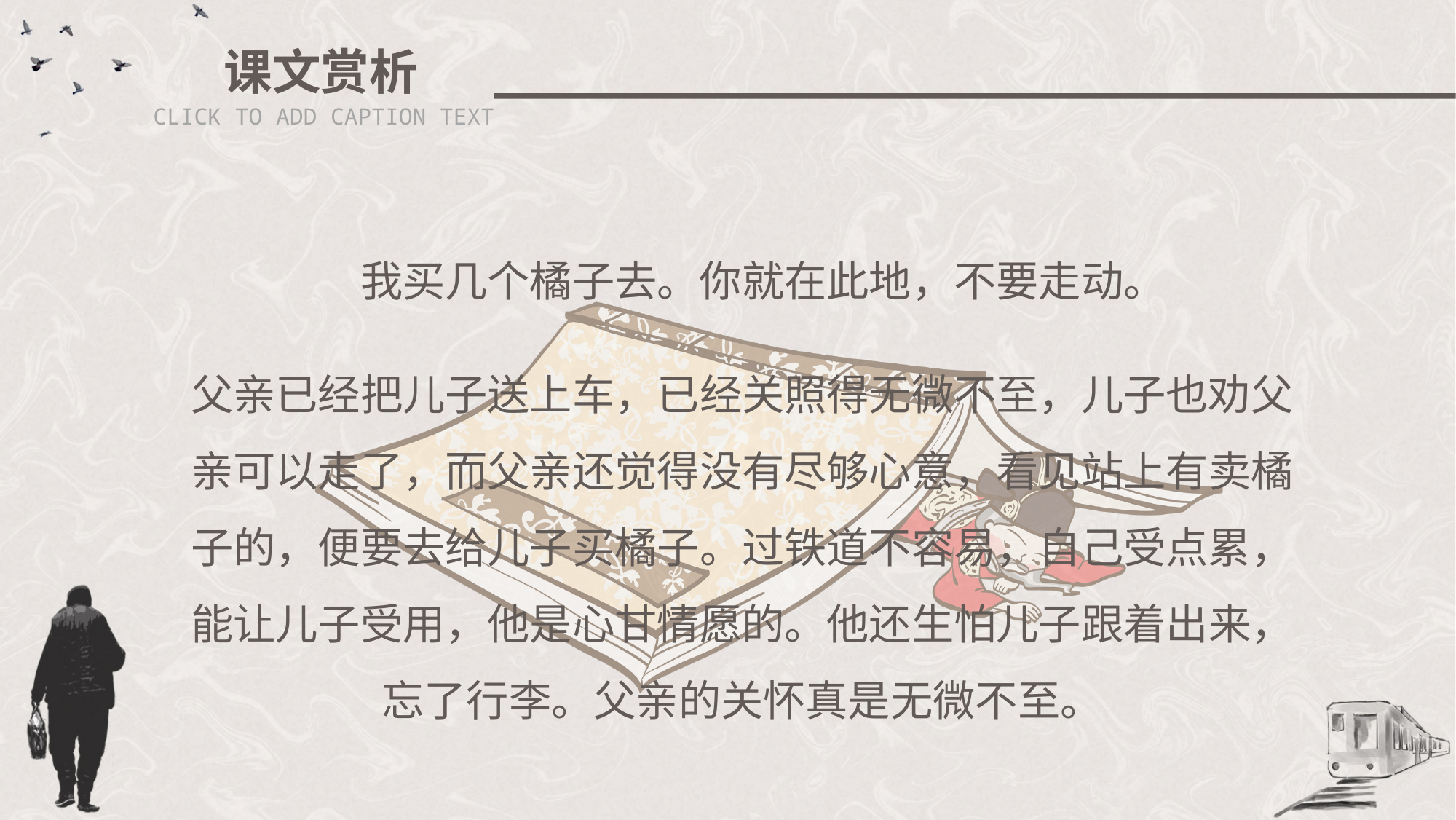

课文赏析

CLICK TO ADD CAPTION TEXT
我买几个橘子去。你就在此地，不要走动。

父亲已经把儿子送上车，已经关照得无微不至，儿子也劝父亲可以走了，而父亲还觉得没有尽够心意，看见站上有卖橘子的，便要去给儿子买橘子。过铁道不容易，自己受点累，能让儿子受用，他是心甘情愿的。他还生怕儿子跟着出来，忘了行李。父亲的关怀真是无微不至。